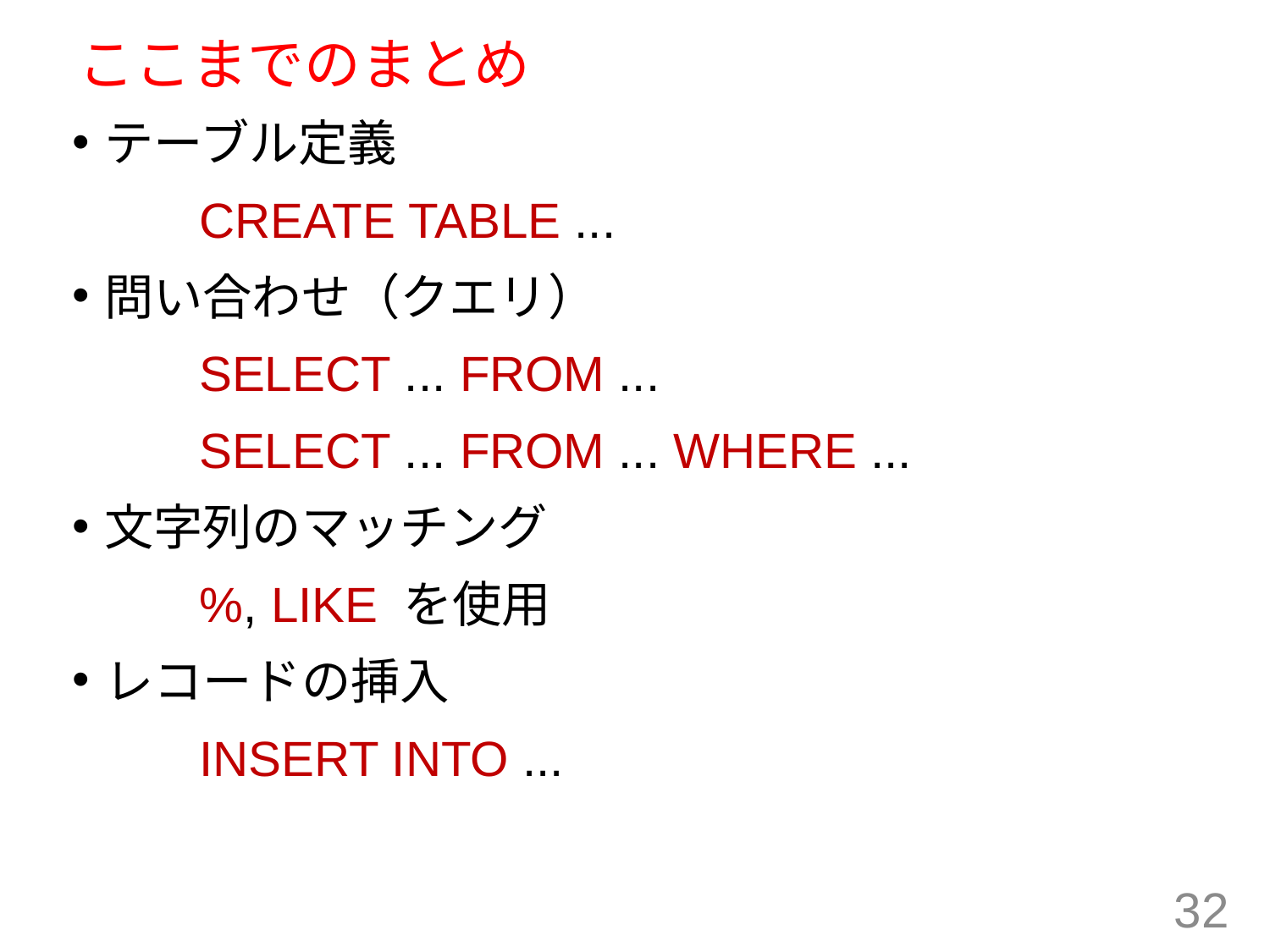

ここまでのまとめ
テーブル定義
	CREATE TABLE ...
問い合わせ（クエリ）
	SELECT ... FROM ...
	SELECT ... FROM ... WHERE ...
文字列のマッチング
	%, LIKE を使用
レコードの挿入
	INSERT INTO ...
32